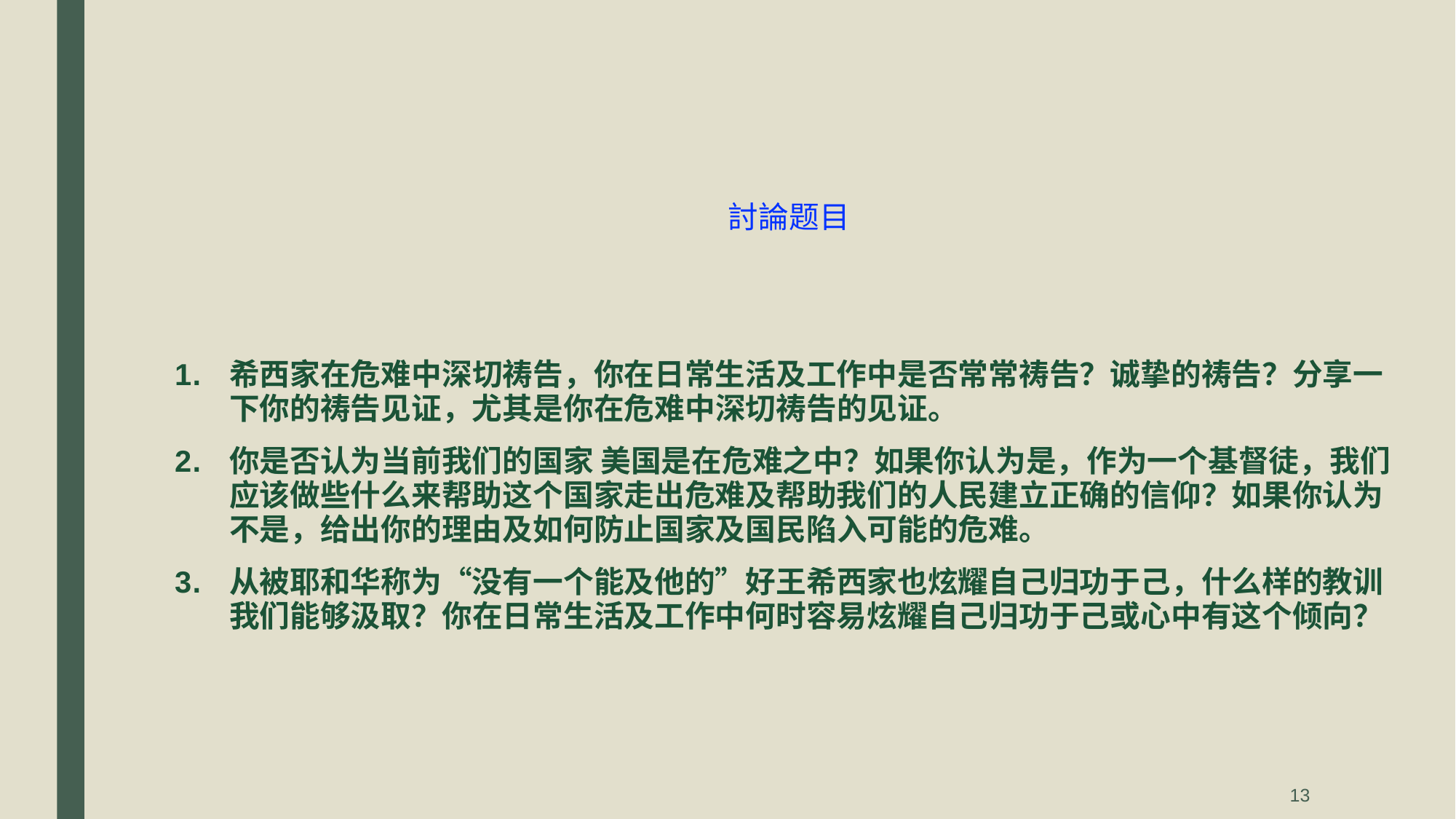

討論题目

希西家在危难中深切祷告，你在日常生活及工作中是否常常祷告？诚挚的祷告？分享一下你的祷告见证，尤其是你在危难中深切祷告的见证。
你是否认为当前我们的国家 美国是在危难之中？如果你认为是，作为一个基督徒，我们应该做些什么来帮助这个国家走出危难及帮助我们的人民建立正确的信仰？如果你认为不是，给出你的理由及如何防止国家及国民陷入可能的危难。
从被耶和华称为“没有一个能及他的”好王希西家也炫耀自己归功于己，什么样的教训我们能够汲取？你在日常生活及工作中何时容易炫耀自己归功于己或心中有这个倾向？

13